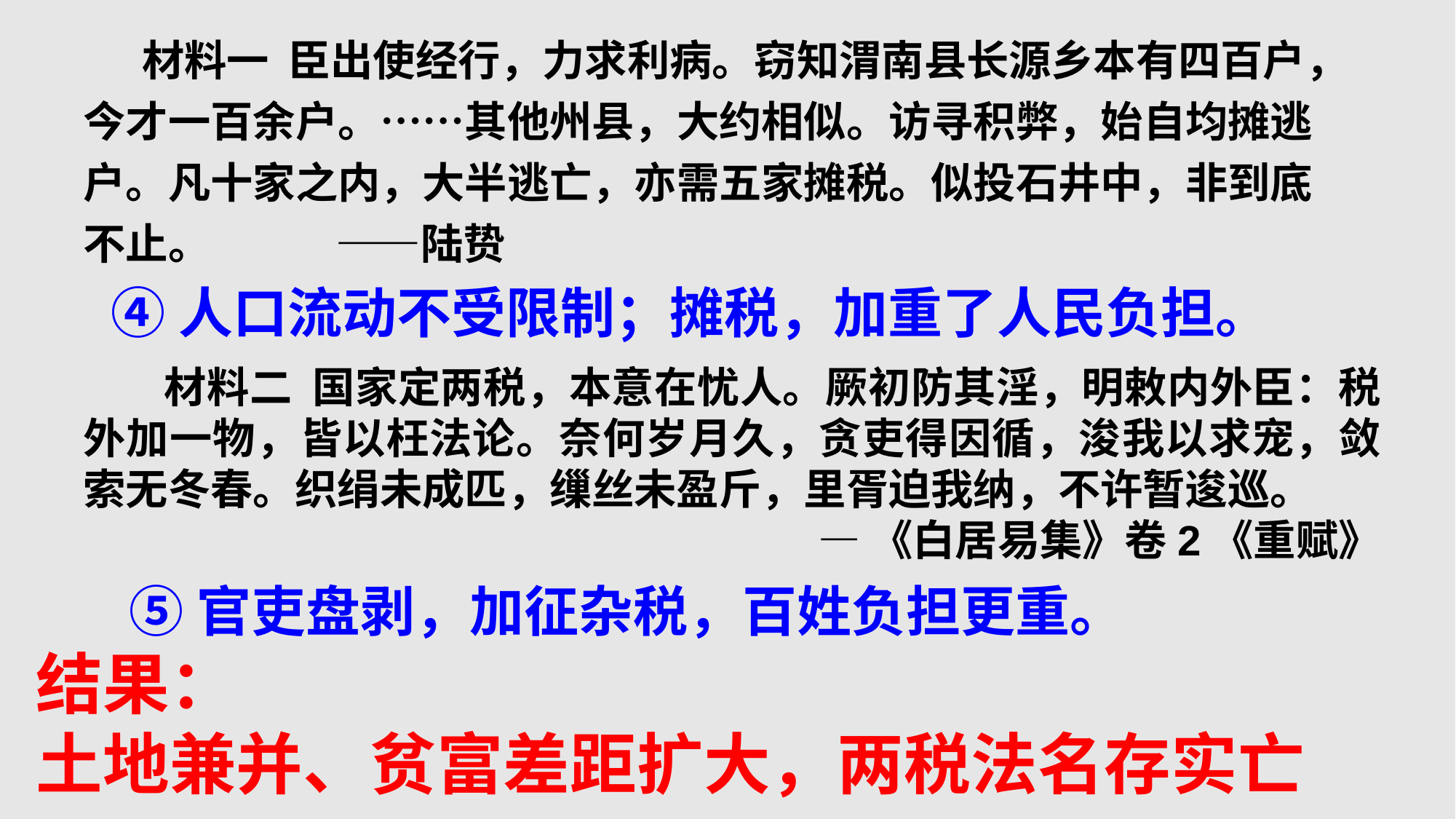

材料一  臣出使经行，力求利病。窃知渭南县长源乡本有四百户，今才一百余户。……其他州县，大约相似。访寻积弊，始自均摊逃户。凡十家之内，大半逃亡，亦需五家摊税。似投石井中，非到底不止。             ——陆贽
④人口流动不受限制；摊税，加重了人民负担。
       材料二  国家定两税，本意在忧人。厥初防其淫，明敕内外臣：税外加一物，皆以枉法论。奈何岁月久，贪吏得因循，浚我以求宠，敛索无冬春。织绢未成匹，缫丝未盈斤，里胥迫我纳，不许暂逡巡。
—《白居易集》卷2《重赋》
⑤官吏盘剥，加征杂税，百姓负担更重。
结果：
土地兼并、贫富差距扩大，两税法名存实亡